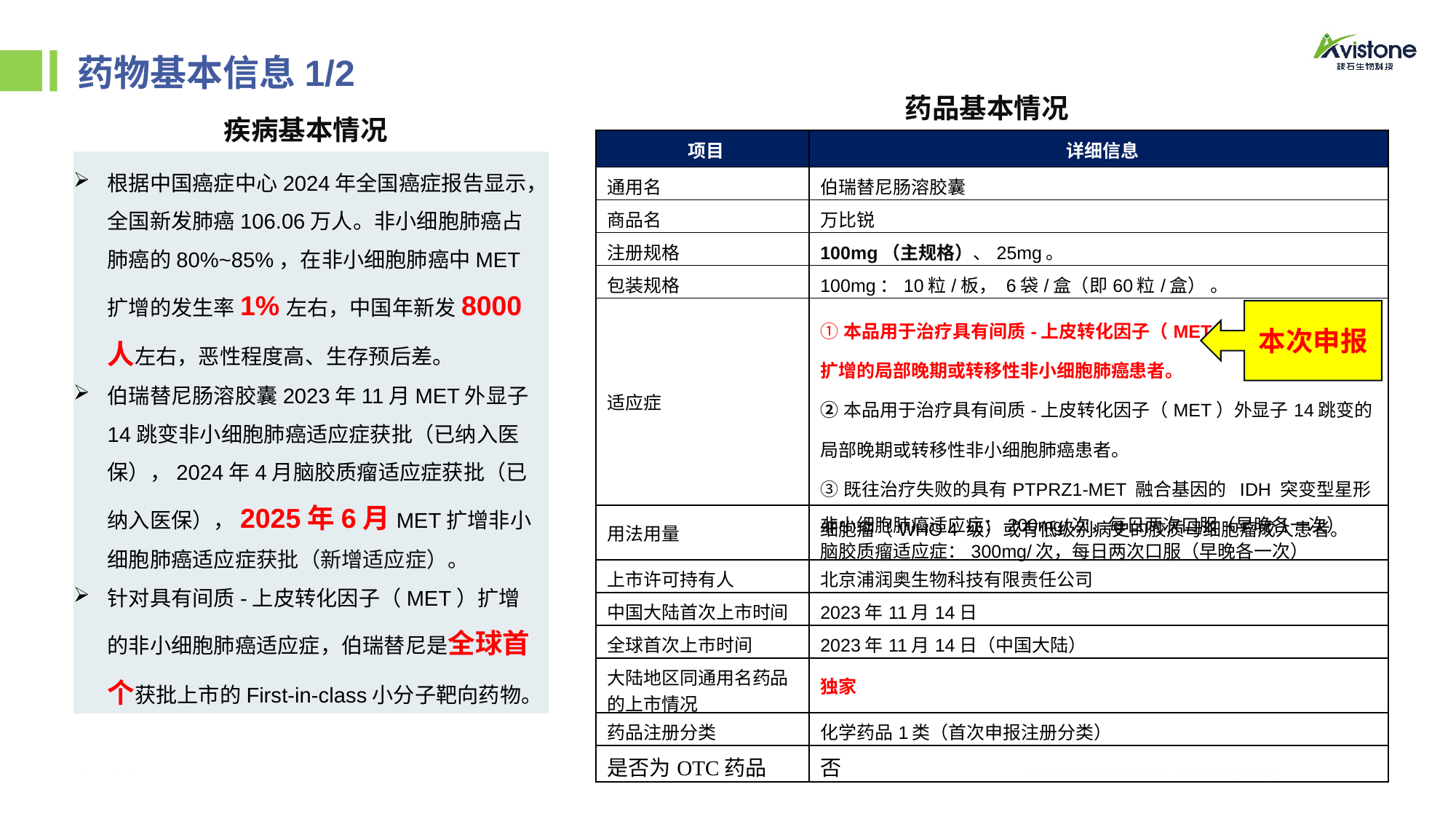

# 药物基本信息1/2
药品基本情况
疾病基本情况
| 项目 | 详细信息 |
| --- | --- |
| 通用名 | 伯瑞替尼肠溶胶囊 |
| 商品名 | 万比锐 |
| 注册规格 | 100mg（主规格）、25mg。 |
| 包装规格 | 100mg：10粒/板， 6袋/盒（即60粒/盒） 。 |
| 适应症 | ①本品用于治疗具有间质-上皮转化因子（MET） 扩增的局部晚期或转移性非小细胞肺癌患者。 ②本品用于治疗具有间质-上皮转化因子（MET）外显子14跳变的局部晚期或转移性非小细胞肺癌患者。 ③既往治疗失败的具有PTPRZ1-MET 融合基因的 IDH 突变型星形细胞瘤（WHO 4 级）或有低级别病史的胶质母细胞瘤成人患者。 |
| 用法用量 | 非小细胞肺癌适应症：200mg/次，每日两次口服（早晚各一次） 脑胶质瘤适应症：300mg/次，每日两次口服（早晚各一次） |
| 上市许可持有人 | 北京浦润奥生物科技有限责任公司 |
| 中国大陆首次上市时间 | 2023年11月14日 |
| 全球首次上市时间 | 2023年11月14日（中国大陆） |
| 大陆地区同通用名药品的上市情况 | 独家 |
| 药品注册分类 | 化学药品1类（首次申报注册分类） |
| 是否为OTC药品 | 否 |
根据中国癌症中心2024年全国癌症报告显示，全国新发肺癌106.06万人。非小细胞肺癌占肺癌的80%~85%，在非小细胞肺癌中MET扩增的发生率1%左右，中国年新发8000人左右，恶性程度高、生存预后差。
伯瑞替尼肠溶胶囊2023年11月MET外显子14跳变非小细胞肺癌适应症获批（已纳入医保），2024年4月脑胶质瘤适应症获批（已纳入医保），2025年6月MET扩增非小细胞肺癌适应症获批（新增适应症）。
针对具有间质-上皮转化因子（MET）扩增的非小细胞肺癌适应症，伯瑞替尼是全球首个获批上市的First-in-class小分子靶向药物。
本次申报